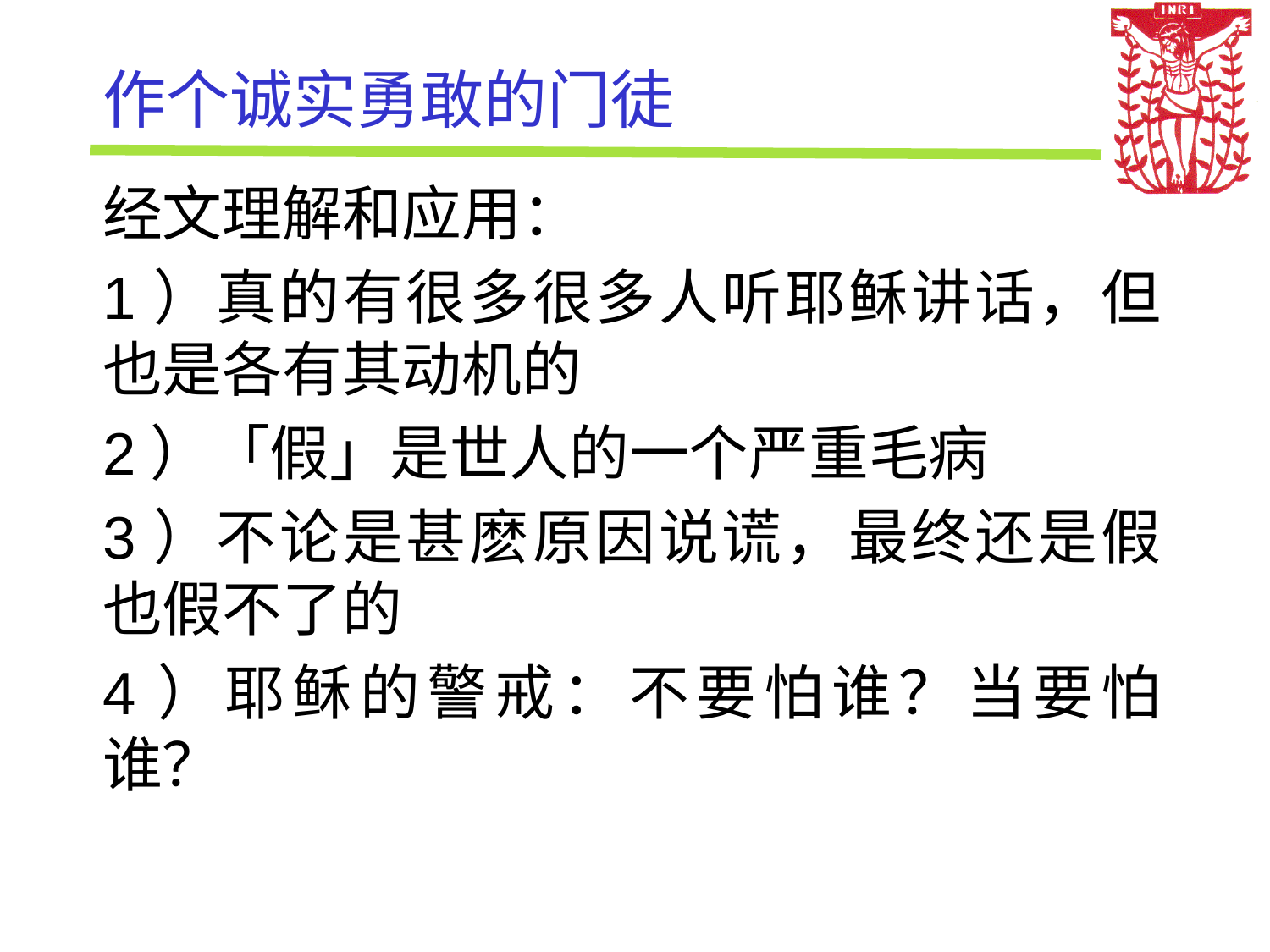

# 作个诚实勇敢的门徒
经文理解和应用：
1）真的有很多很多人听耶稣讲话，但也是各有其动机的
2）「假」是世人的一个严重毛病
3）不论是甚麽原因说谎，最终还是假也假不了的
4）耶稣的警戒：不要怕谁？当要怕谁？